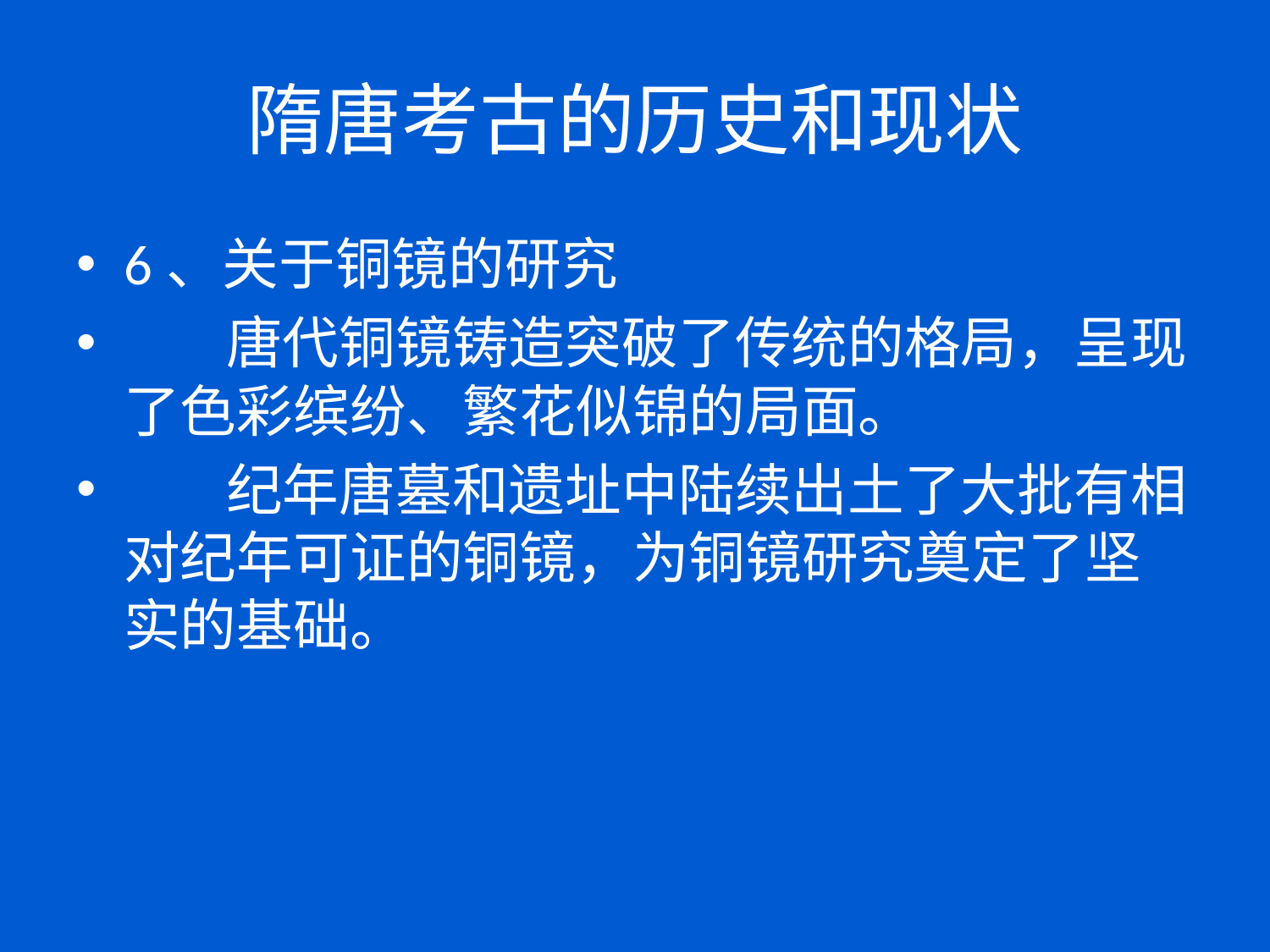

# 隋唐考古的历史和现状
6、关于铜镜的研究
       唐代铜镜铸造突破了传统的格局，呈现了色彩缤纷、繁花似锦的局面。
       纪年唐墓和遗址中陆续出土了大批有相对纪年可证的铜镜，为铜镜研究奠定了坚实的基础。